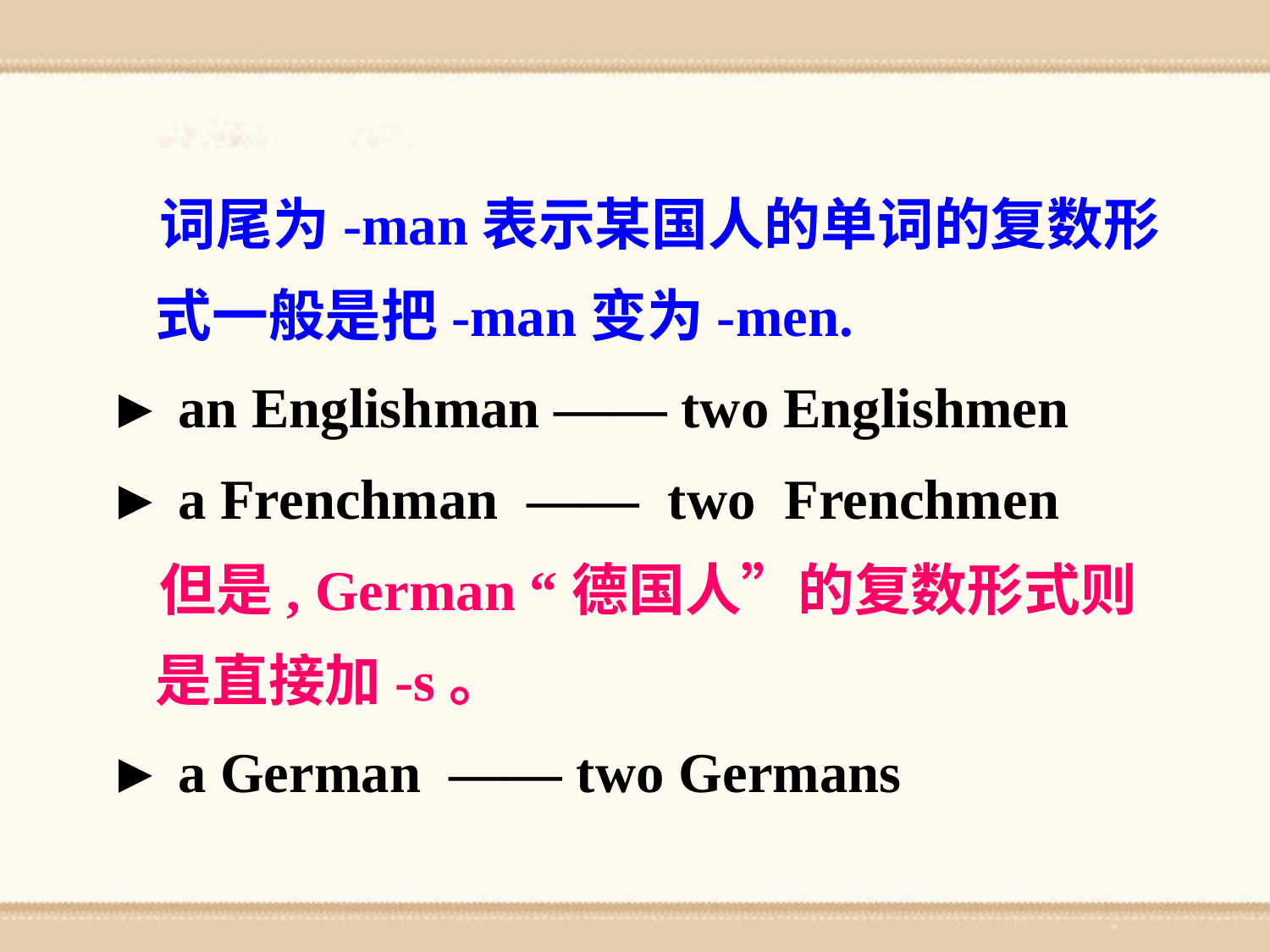

词尾为-man表示某国人的单词的复数形式一般是把-man变为-men.
► an Englishman —— two Englishmen
► a Frenchman  ——  two  Frenchmen
   但是, German “德国人”的复数形式则是直接加-s。
► a German  —— two Germans